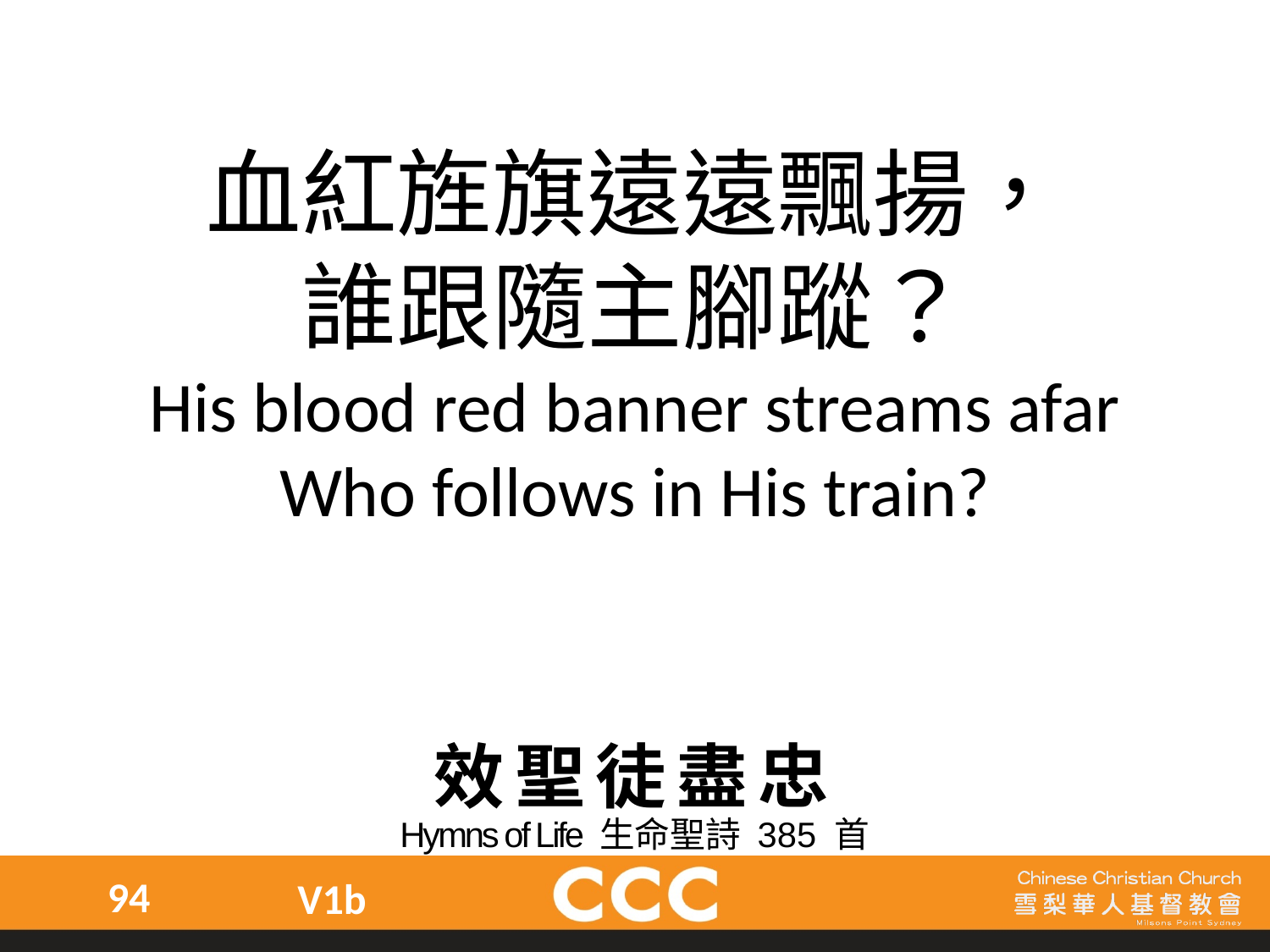

血紅旌旗遠遠飄揚，
誰跟隨主腳蹤？
His blood red banner streams afar
Who follows in His train?
效聖徒盡忠
Hymns of Life 生命聖詩 385 首
94
V1b